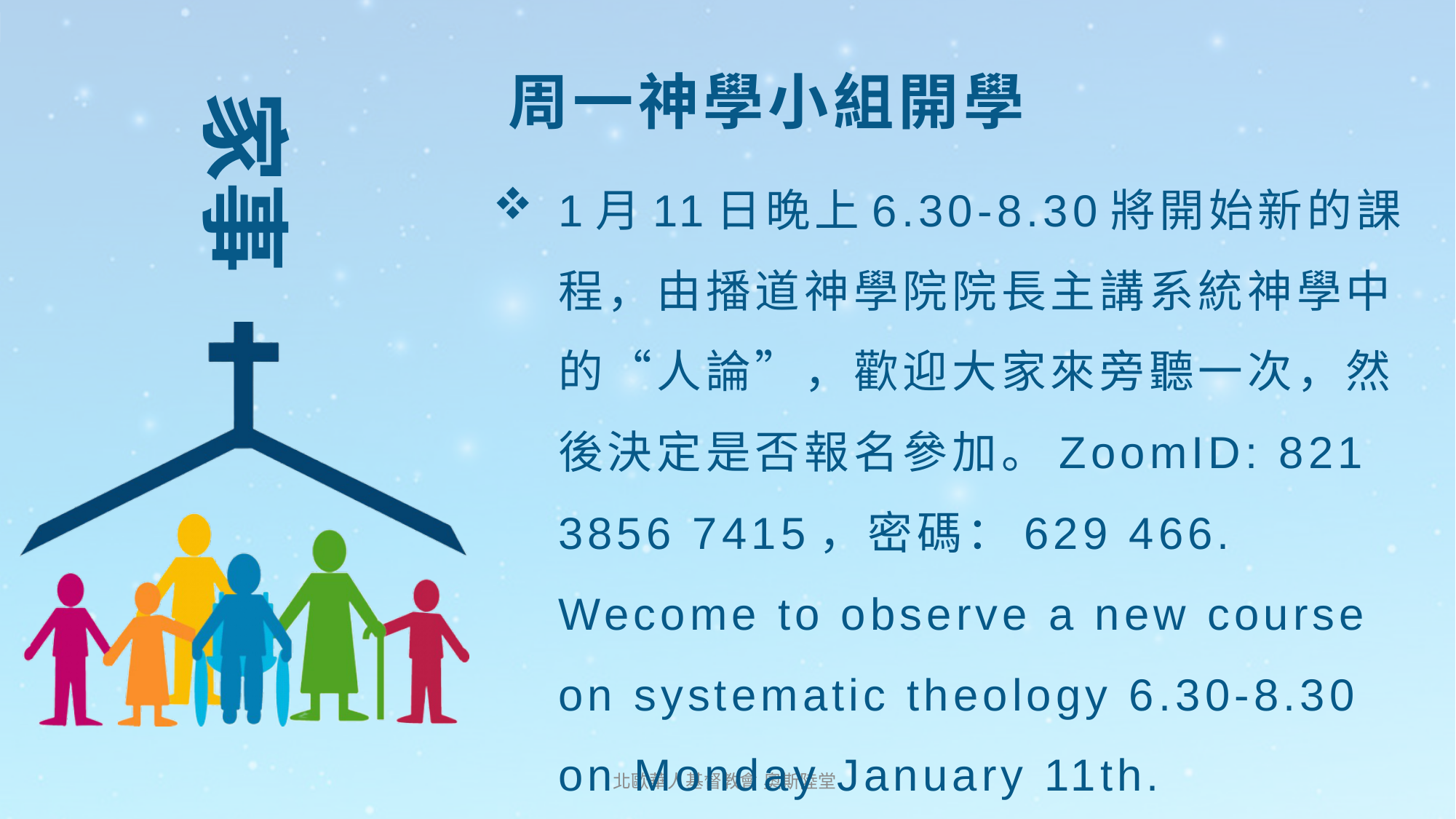

# 周一神學小組開學
1月11日晚上6.30-8.30將開始新的課程，由播道神學院院長主講系統神學中的“人論”，歡迎大家來旁聽一次，然後決定是否報名參加。ZoomID: 821 3856 7415，密碼：629 466. Wecome to observe a new course on systematic theology 6.30-8.30 on Monday January 11th.
北歐華人基督教會 奧斯陸堂